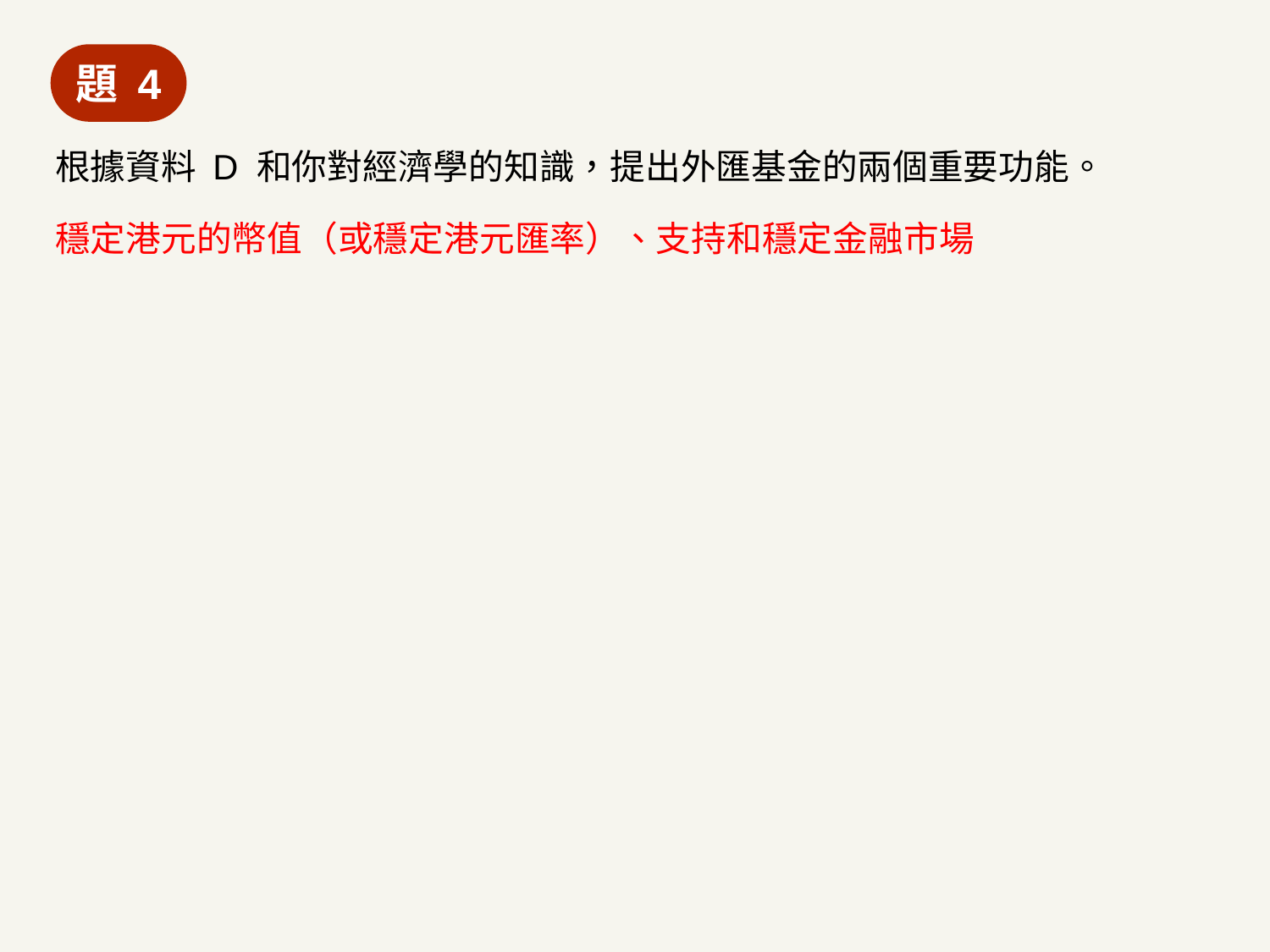

題 4
根據資料 D 和你對經濟學的知識，提出外匯基金的兩個重要功能。
穩定港元的幣值（或穩定港元匯率）、支持和穩定金融市場